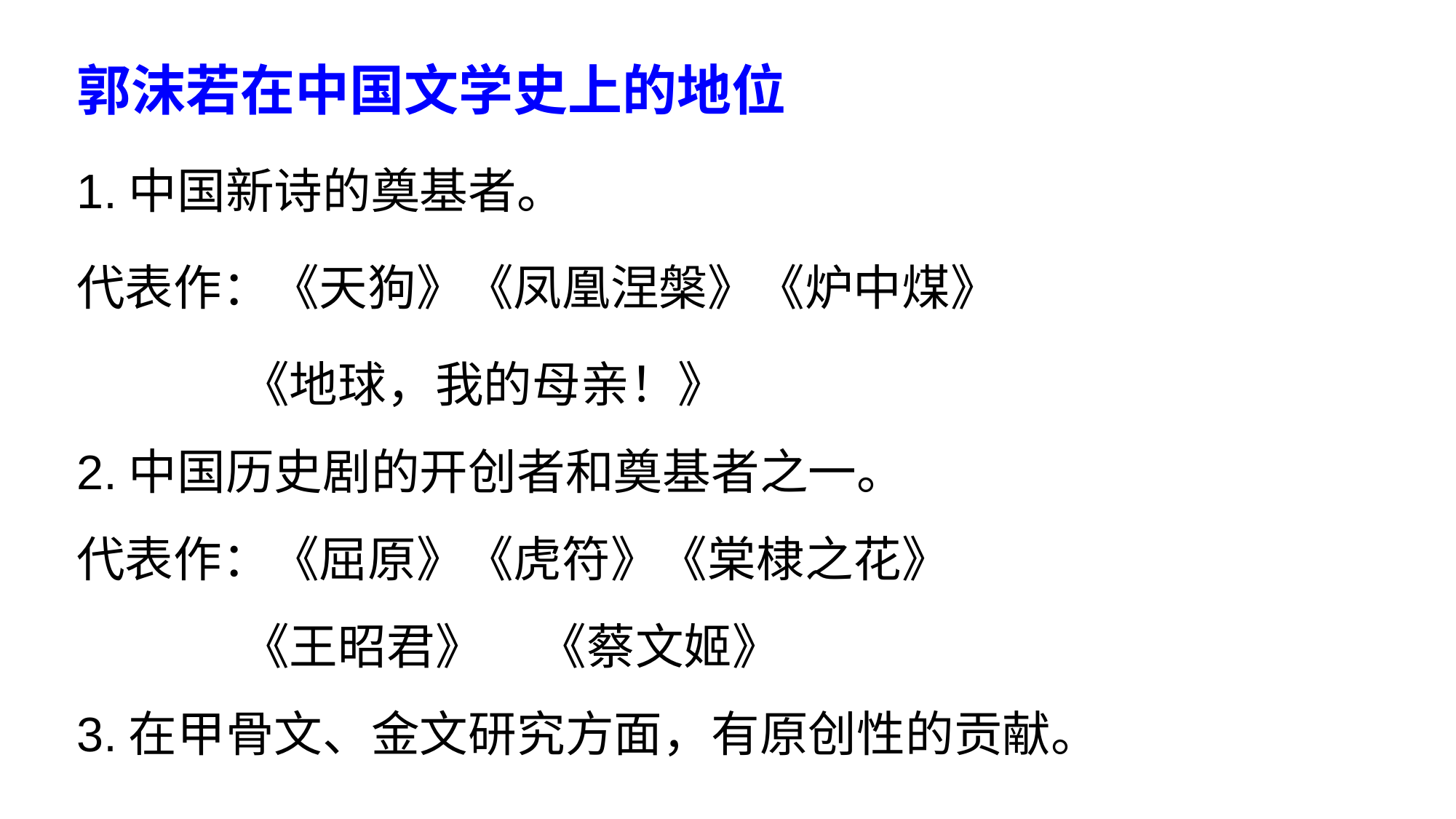

郭沫若在中国文学史上的地位
1.中国新诗的奠基者。
代表作：《天狗》《凤凰涅槃》《炉中煤》
              《地球，我的母亲！》
2.中国历史剧的开创者和奠基者之一。
代表作：《屈原》《虎符》《棠棣之花》
              《王昭君》     《蔡文姬》
3.在甲骨文、金文研究方面，有原创性的贡献。